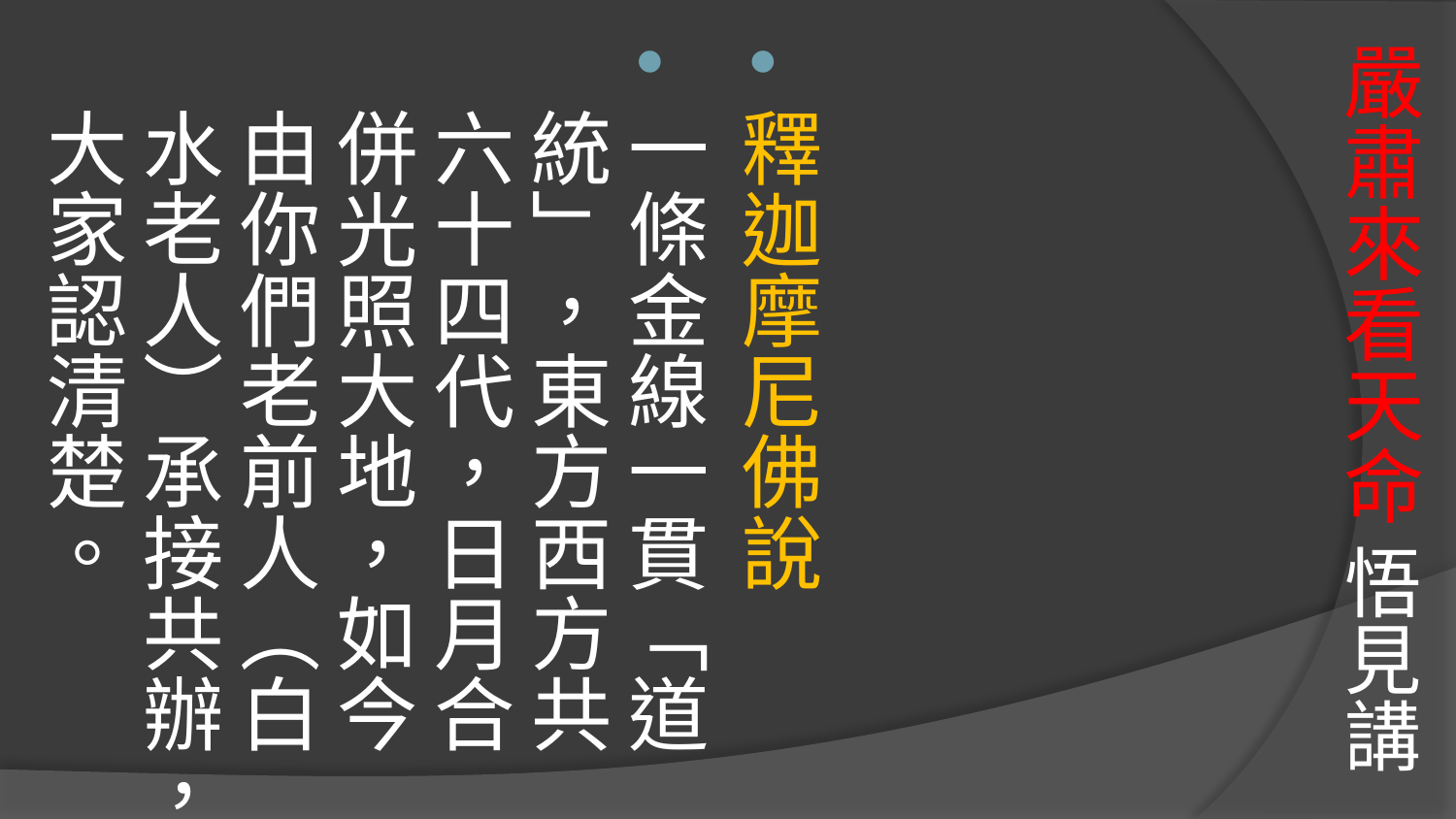

# 嚴肅來看天命 悟見講
釋迦摩尼佛說
一條金線一貫「道統」，東方西方共六十四代，日月合併光照大地，如今由你們老前人（白水老人）承接共辦，大家認清楚。